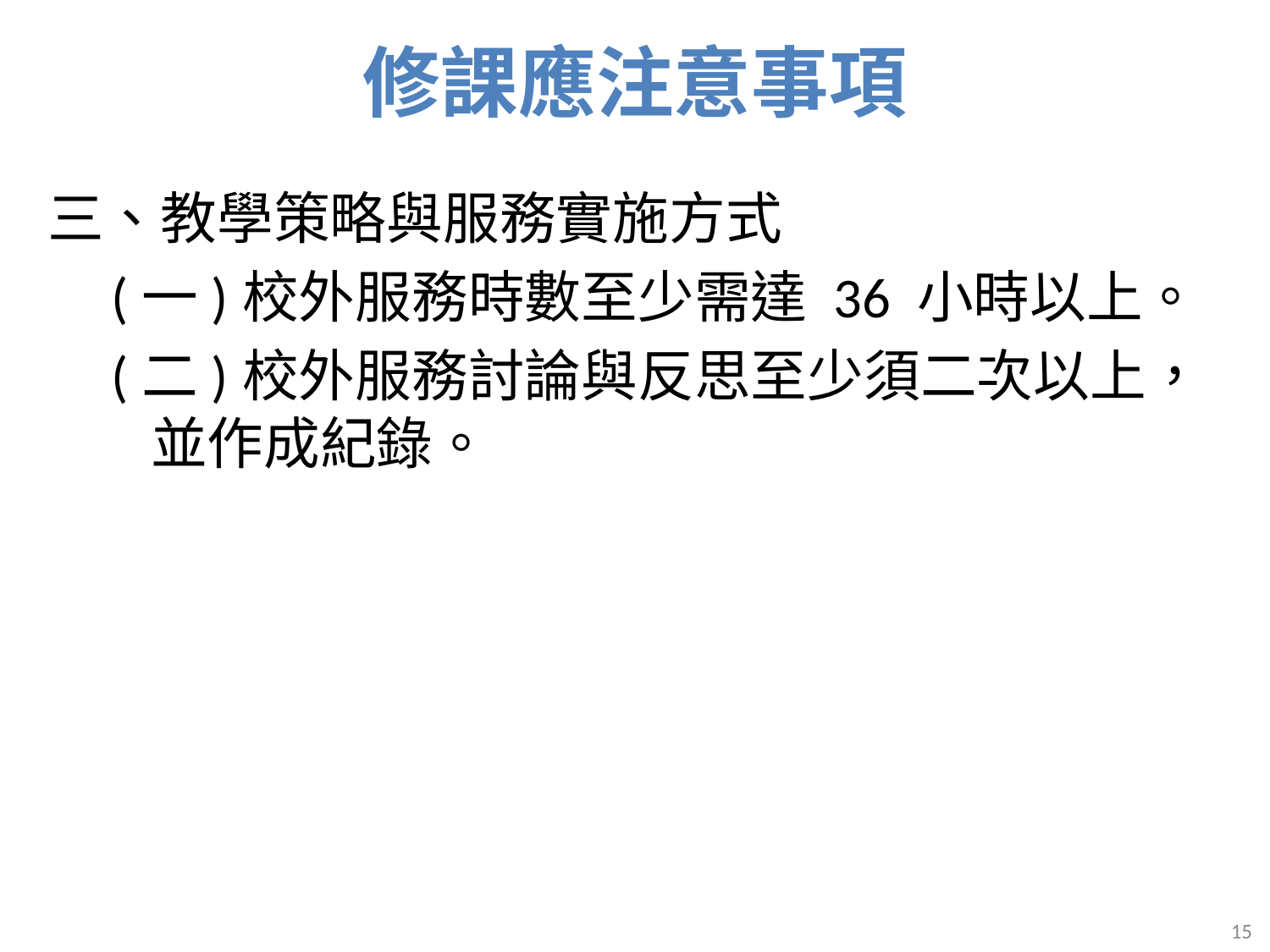

# 修課應注意事項
三、教學策略與服務實施方式
(一)校外服務時數至少需達 36 小時以上。
(二)校外服務討論與反思至少須二次以上，並作成紀錄。
15